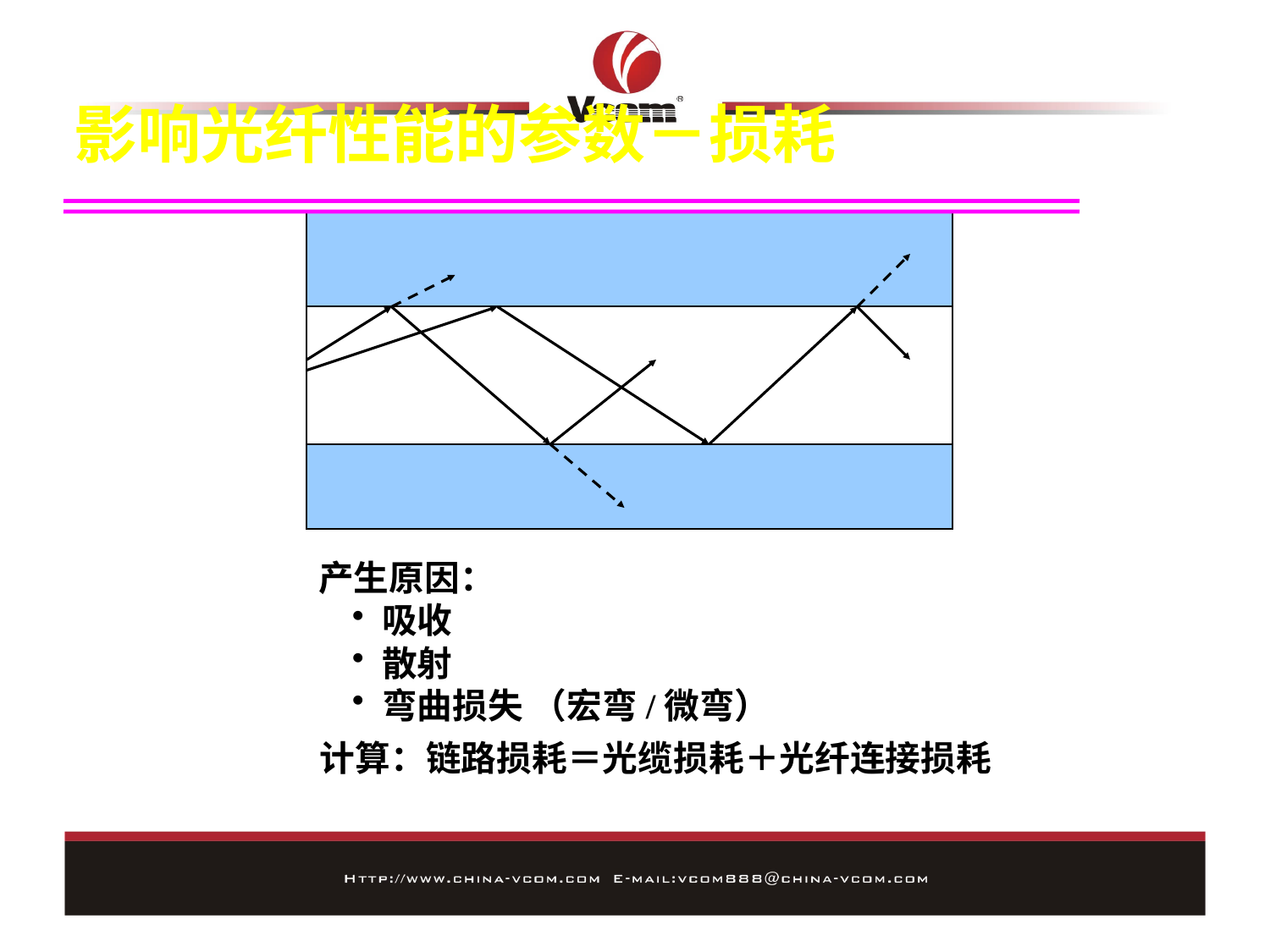

影响光纤性能的参数－损耗

产生原因：
吸收
散射
弯曲损失 （宏弯/微弯）
计算：链路损耗＝光缆损耗＋光纤连接损耗